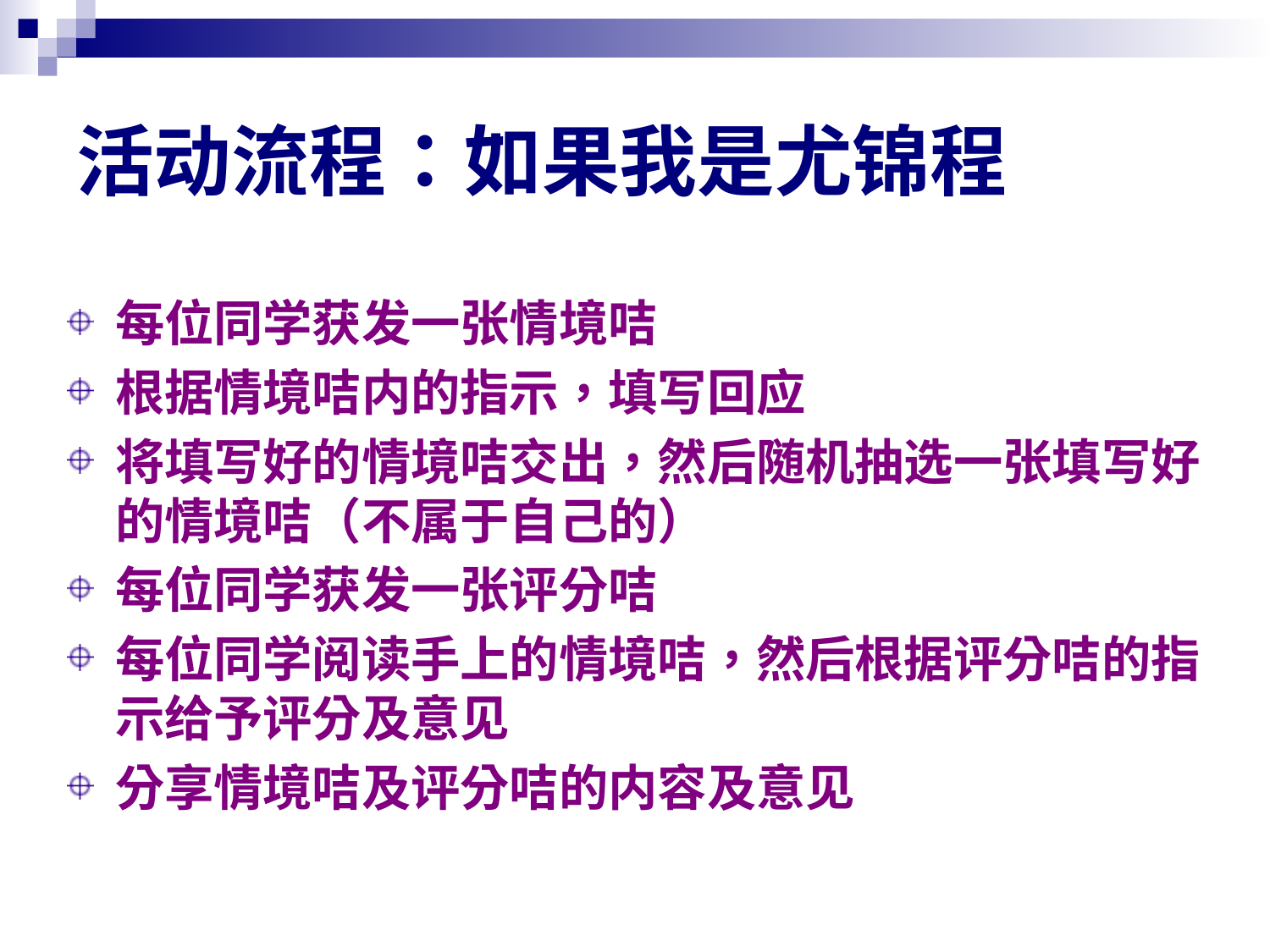

# 活动流程：如果我是尤锦程
每位同学获发一张情境咭
根据情境咭内的指示，填写回应
将填写好的情境咭交出，然后随机抽选一张填写好的情境咭（不属于自己的）
每位同学获发一张评分咭
每位同学阅读手上的情境咭，然后根据评分咭的指示给予评分及意见
分享情境咭及评分咭的内容及意见